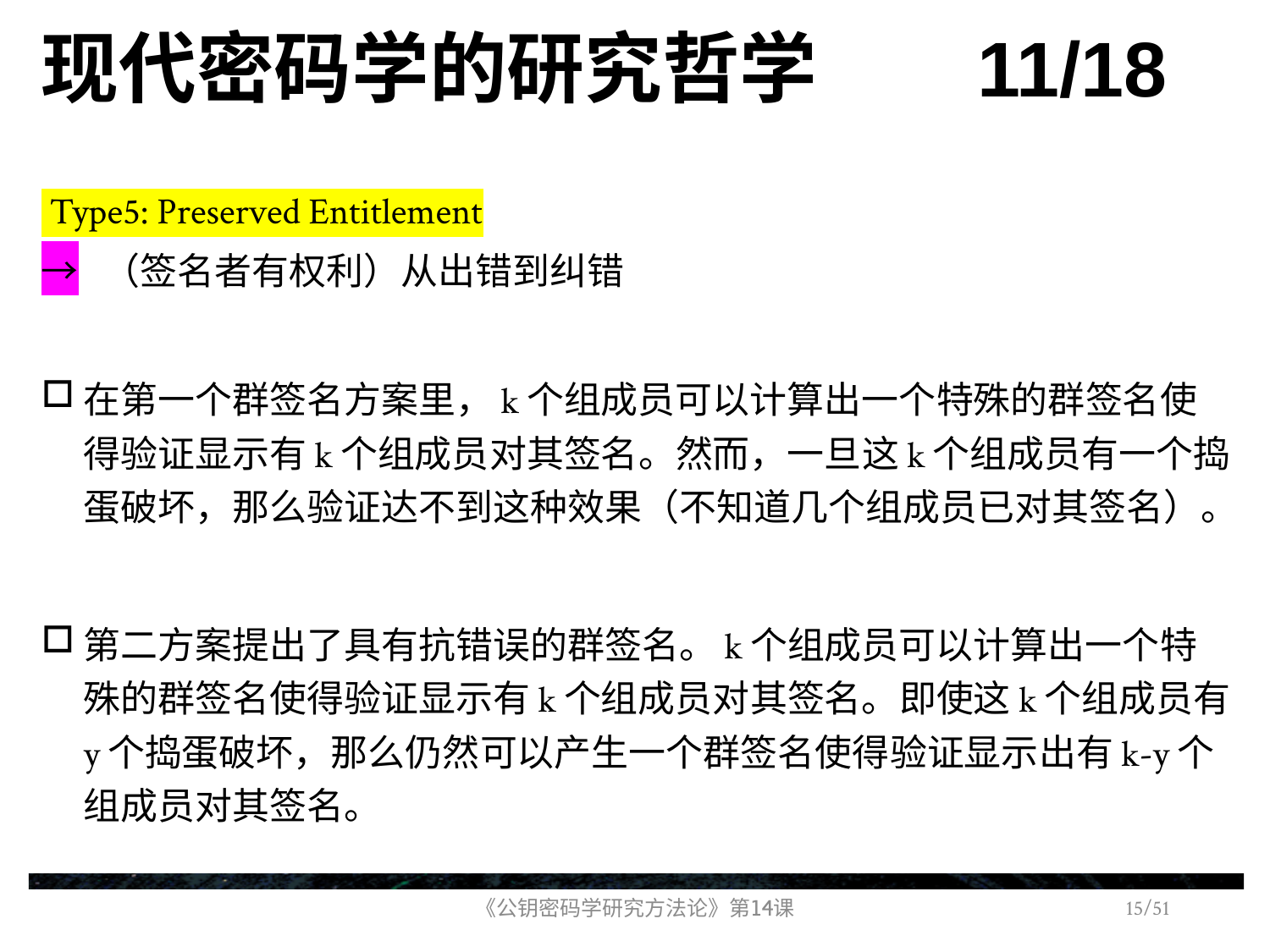

# 现代密码学的研究哲学        11/18
 Type5: Preserved Entitlement
→  （签名者有权利）从出错到纠错

在第一个群签名方案里，k个组成员可以计算出一个特殊的群签名使得验证显示有k个组成员对其签名。然而，一旦这k个组成员有一个捣蛋破坏，那么验证达不到这种效果（不知道几个组成员已对其签名）。

第二方案提出了具有抗错误的群签名。k个组成员可以计算出一个特殊的群签名使得验证显示有k个组成员对其签名。即使这k个组成员有y个捣蛋破坏，那么仍然可以产生一个群签名使得验证显示出有k-y个组成员对其签名。
《公钥密码学研究方法论》第14课
15/51